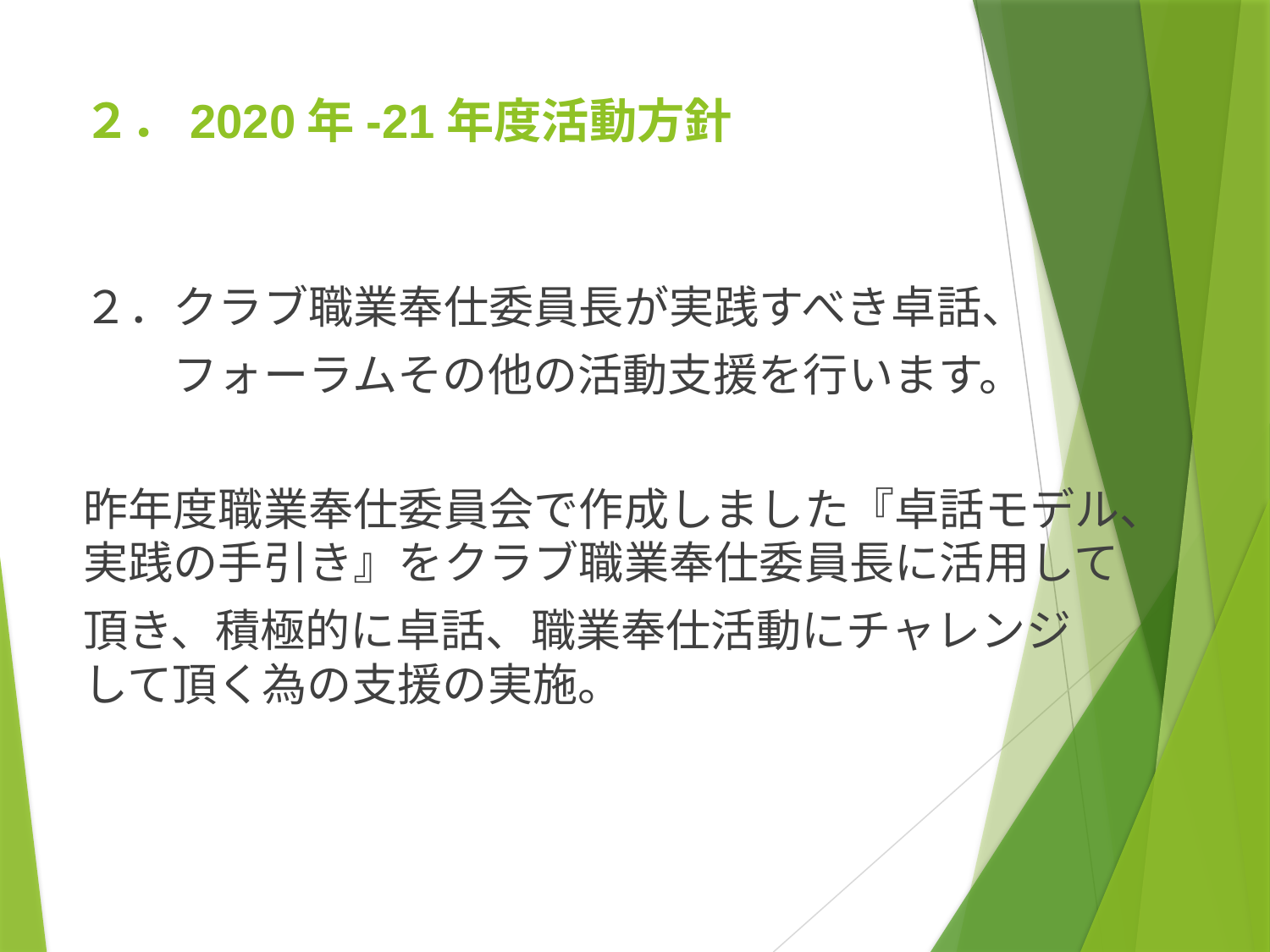

# ２．2020年-21年度活動方針
　２．クラブ職業奉仕委員長が実践すべき卓話、
　　　フォーラムその他の活動支援を行います。

　昨年度職業奉仕委員会で作成しました『卓話モデル、
　実践の手引き』をクラブ職業奉仕委員長に活用して
　頂き、積極的に卓話、職業奉仕活動にチャレンジ
　して頂く為の支援の実施。